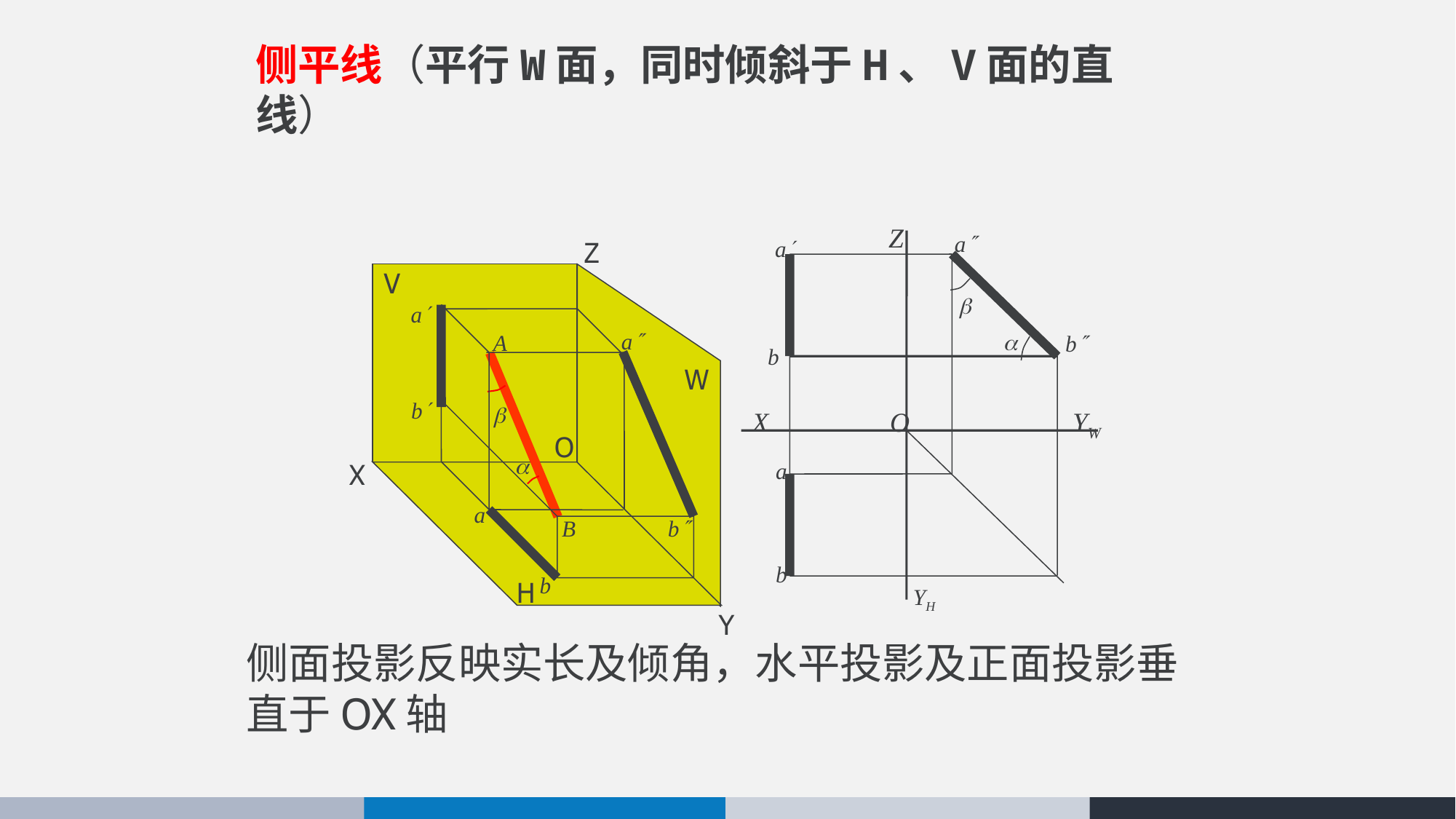

侧平线（平行W面，同时倾斜于H、V面的直线）
Z
a″
a′

b′

X
O
YW

a

b

YH
b″

β
α

Z
V

W

O
X

H
Y
A

B
a′

a″

b′

a
b″

b

β
α

侧面投影反映实长及倾角，水平投影及正面投影垂直于OX轴